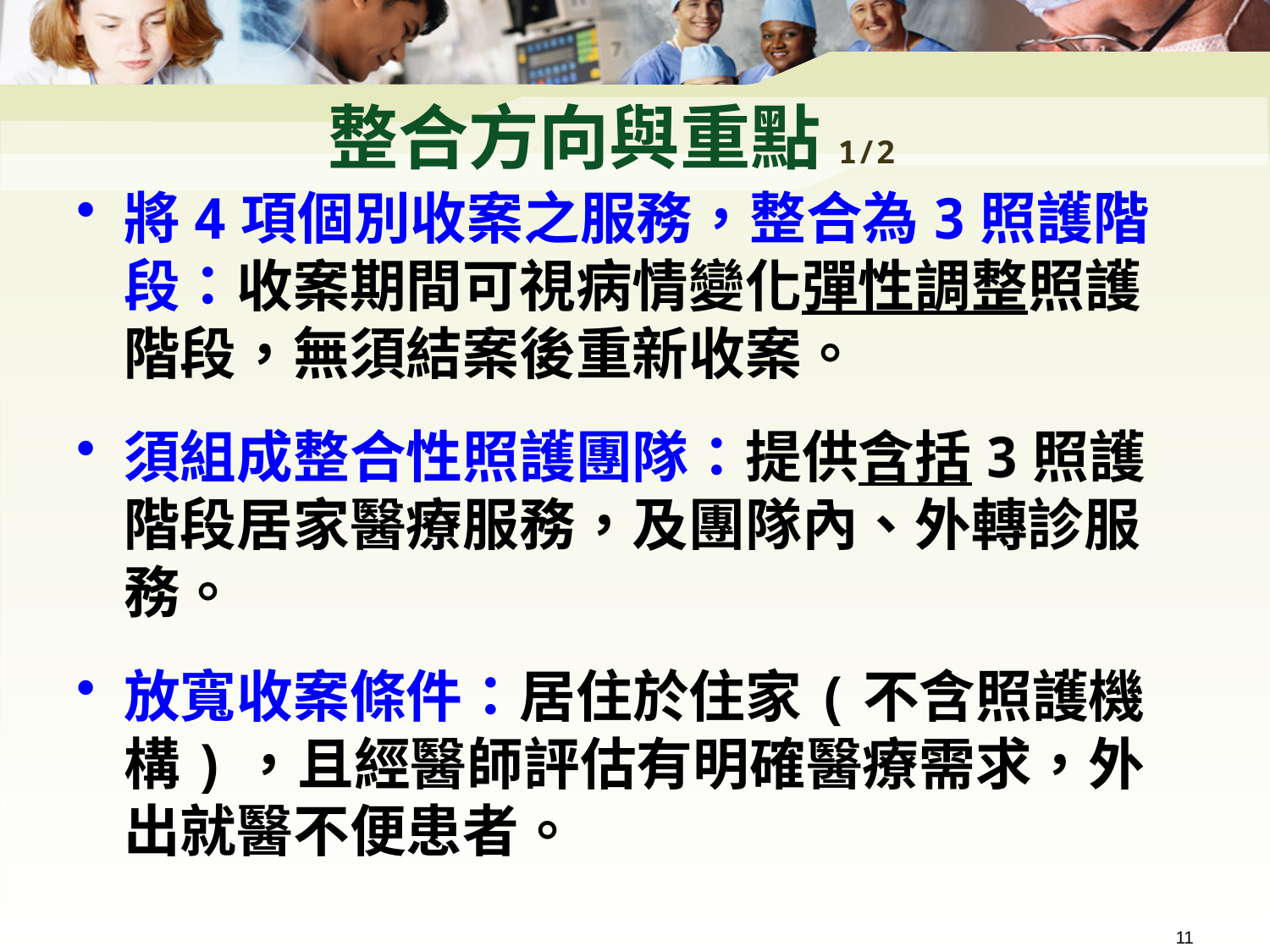

# 整合方向與重點1/2
將4項個別收案之服務，整合為3照護階段：收案期間可視病情變化彈性調整照護階段，無須結案後重新收案。

須組成整合性照護團隊：提供含括3照護階段居家醫療服務，及團隊內、外轉診服務。

放寬收案條件：居住於住家(不含照護機構)，且經醫師評估有明確醫療需求，外出就醫不便患者。

11